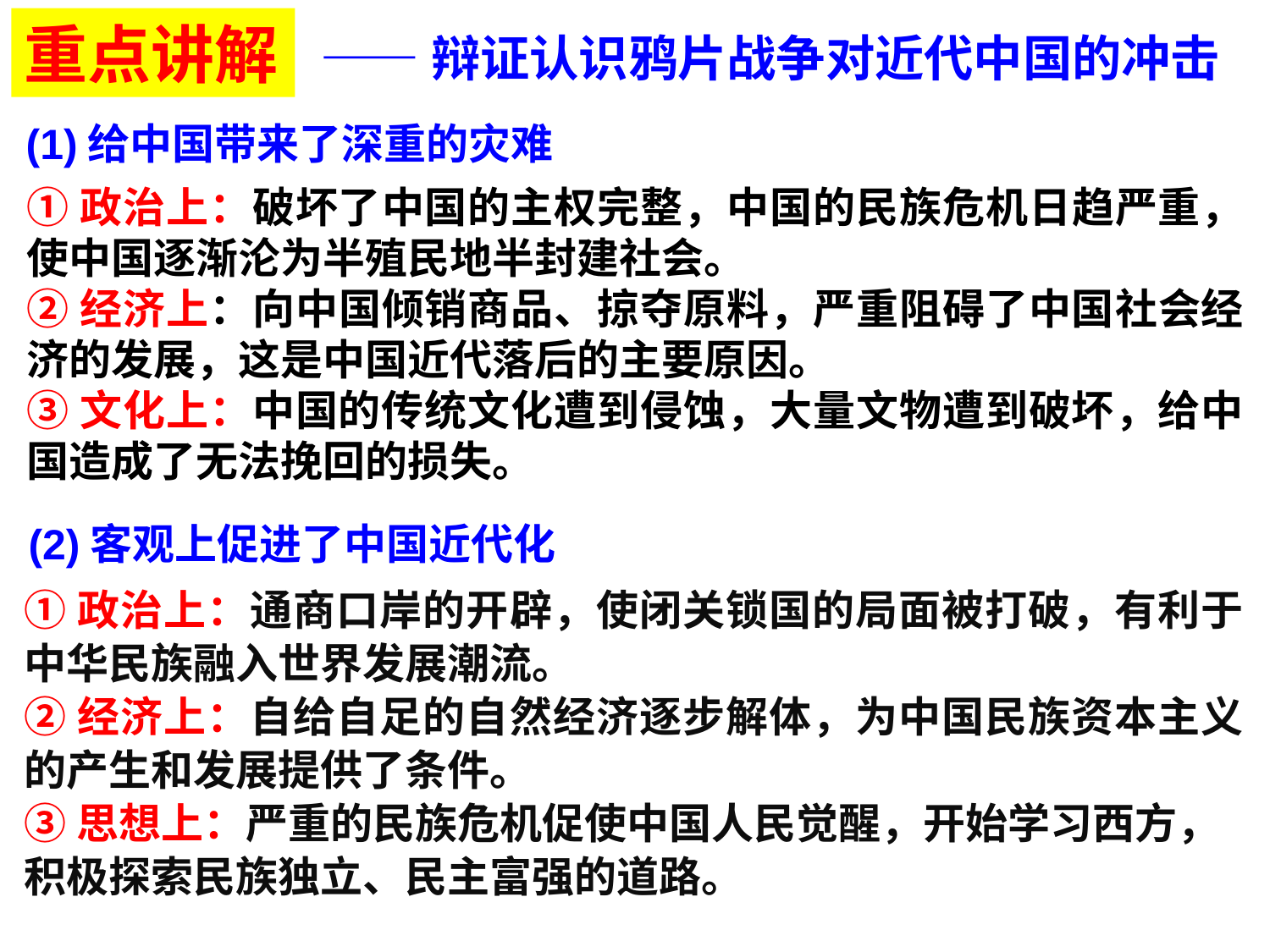

重点讲解
——辩证认识鸦片战争对近代中国的冲击
(1)给中国带来了深重的灾难
①政治上：破坏了中国的主权完整，中国的民族危机日趋严重，使中国逐渐沦为半殖民地半封建社会。
②经济上：向中国倾销商品、掠夺原料，严重阻碍了中国社会经济的发展，这是中国近代落后的主要原因。
③文化上：中国的传统文化遭到侵蚀，大量文物遭到破坏，给中国造成了无法挽回的损失。
(2)客观上促进了中国近代化
①政治上：通商口岸的开辟，使闭关锁国的局面被打破，有利于中华民族融入世界发展潮流。
②经济上：自给自足的自然经济逐步解体，为中国民族资本主义的产生和发展提供了条件。
③思想上：严重的民族危机促使中国人民觉醒，开始学习西方，积极探索民族独立、民主富强的道路。